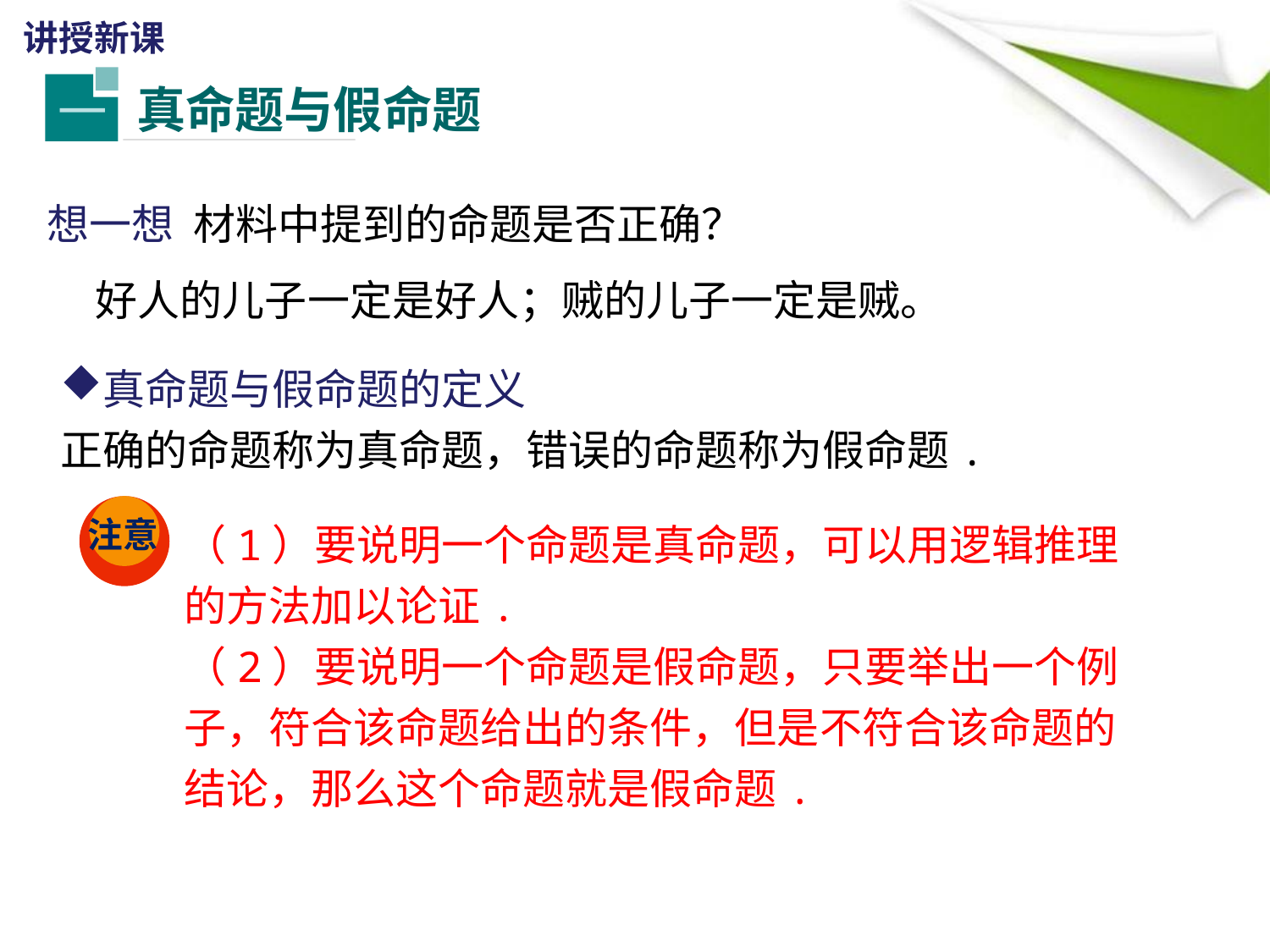

讲授新课

真命题与假命题
一

想一想  材料中提到的命题是否正确？
    好人的儿子一定是好人；贼的儿子一定是贼。
真命题与假命题的定义
正确的命题称为真命题，错误的命题称为假命题.

注意
（1）要说明一个命题是真命题，可以用逻辑推理的方法加以论证.
（2）要说明一个命题是假命题，只要举出一个例子，符合该命题给出的条件，但是不符合该命题的结论，那么这个命题就是假命题.